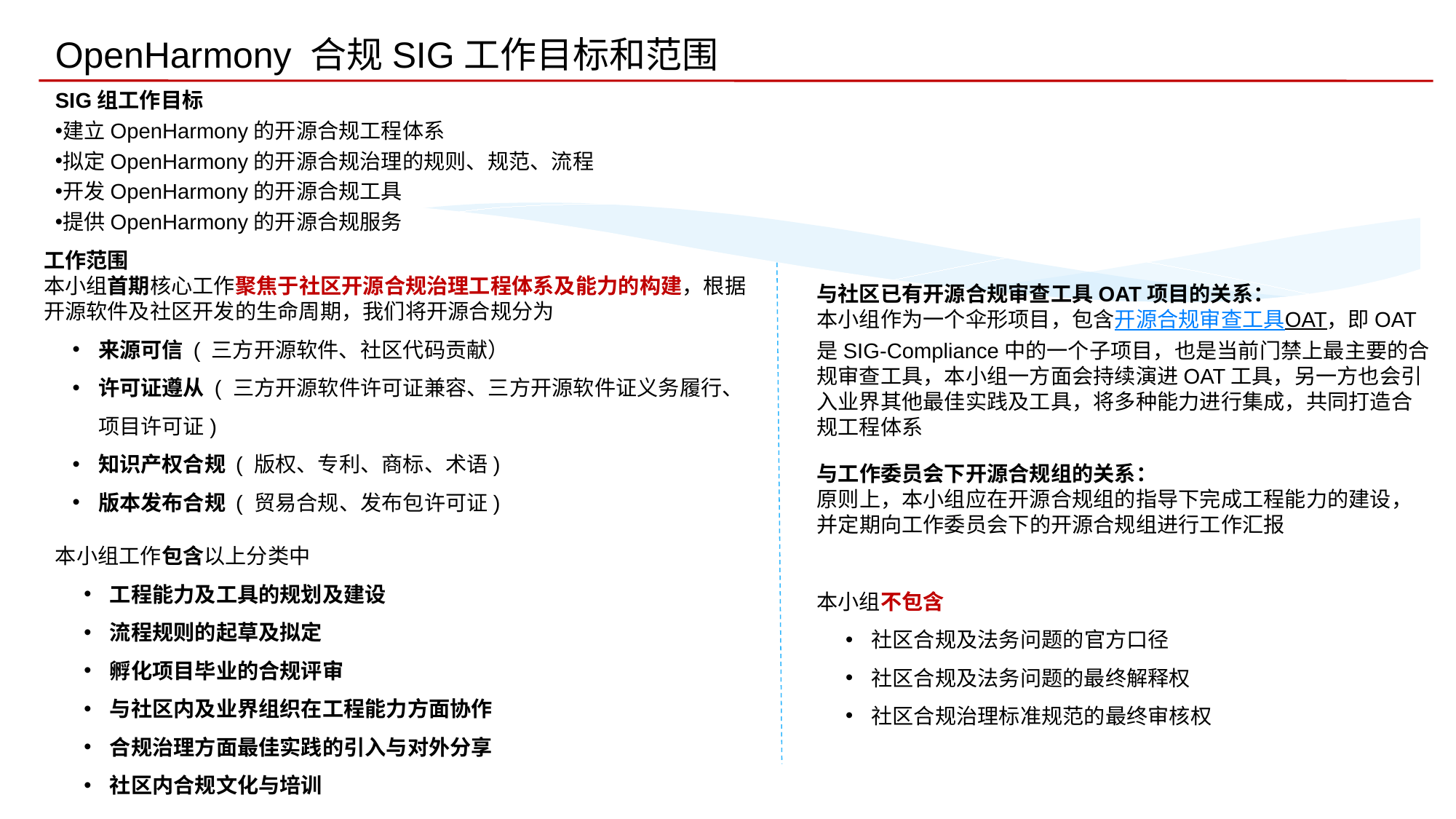

OpenHarmony 合规SIG工作目标和范围

SIG组工作目标
建立OpenHarmony的开源合规工程体系
拟定OpenHarmony的开源合规治理的规则、规范、流程
开发OpenHarmony的开源合规工具
提供OpenHarmony的开源合规服务
工作范围
本小组首期核心工作聚焦于社区开源合规治理工程体系及能力的构建，根据开源软件及社区开发的生命周期，我们将开源合规分为
来源可信 ( 三方开源软件、社区代码贡献）
许可证遵从 ( 三方开源软件许可证兼容、三方开源软件证义务履行、项目许可证)
知识产权合规 ( 版权、专利、商标、术语)
版本发布合规 ( 贸易合规、发布包许可证)

与社区已有开源合规审查工具OAT项目的关系：
本小组作为一个伞形项目，包含开源合规审查工具OAT，即OAT是SIG-Compliance中的一个子项目，也是当前门禁上最主要的合规审查工具，本小组一方面会持续演进OAT工具，另一方也会引入业界其他最佳实践及工具，将多种能力进行集成，共同打造合规工程体系
与工作委员会下开源合规组的关系：
原则上，本小组应在开源合规组的指导下完成工程能力的建设，并定期向工作委员会下的开源合规组进行工作汇报
本小组工作包含以上分类中
工程能力及工具的规划及建设
流程规则的起草及拟定
孵化项目毕业的合规评审
与社区内及业界组织在工程能力方面协作
合规治理方面最佳实践的引入与对外分享
社区内合规文化与培训
本小组不包含
社区合规及法务问题的官方口径
社区合规及法务问题的最终解释权
社区合规治理标准规范的最终审核权